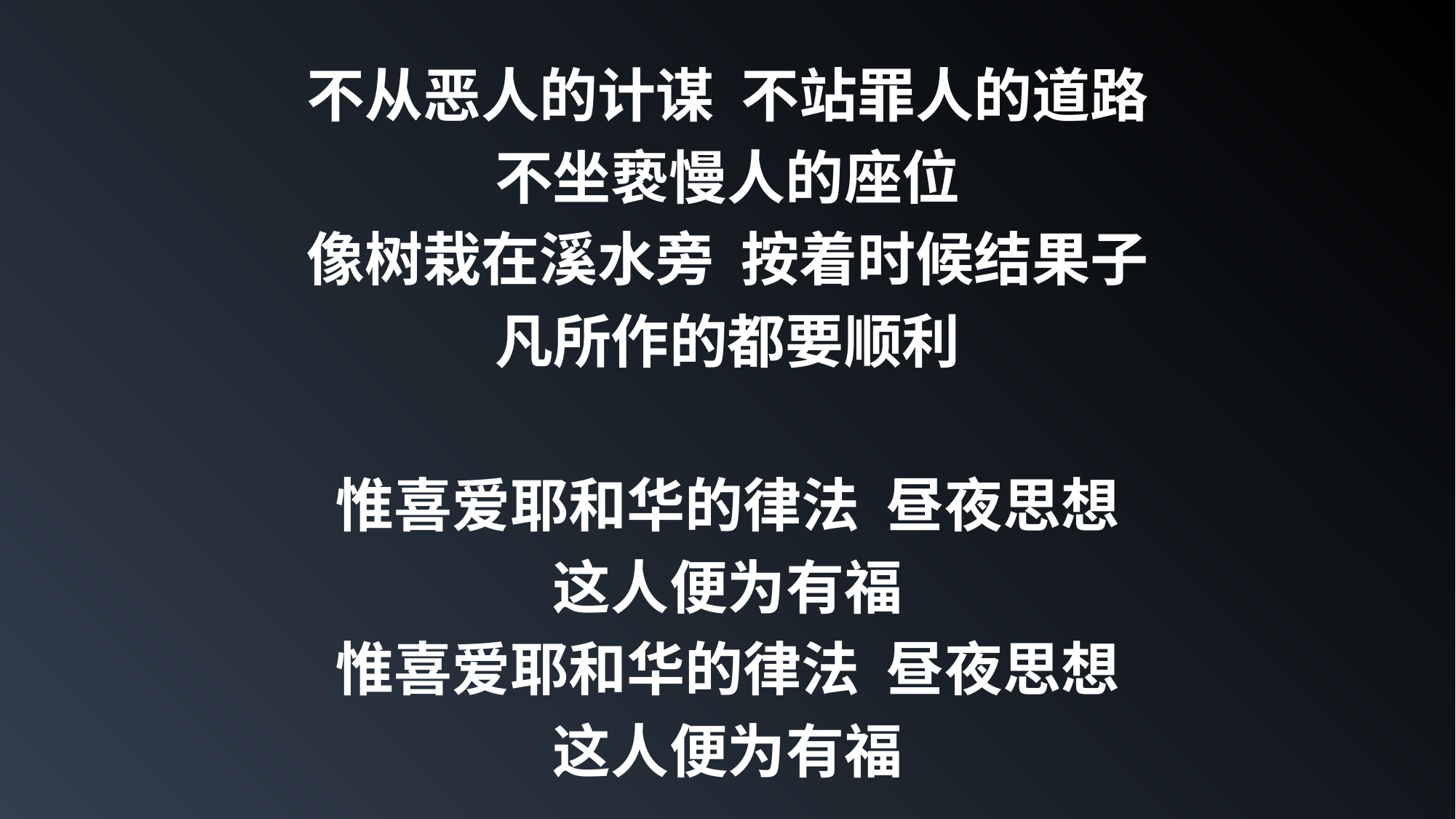

不从恶人的计谋  不站罪人的道路
不坐亵慢人的座位
像树栽在溪水旁  按着时候结果子
凡所作的都要顺利

惟喜爱耶和华的律法  昼夜思想
这人便为有福
惟喜爱耶和华的律法  昼夜思想
这人便为有福